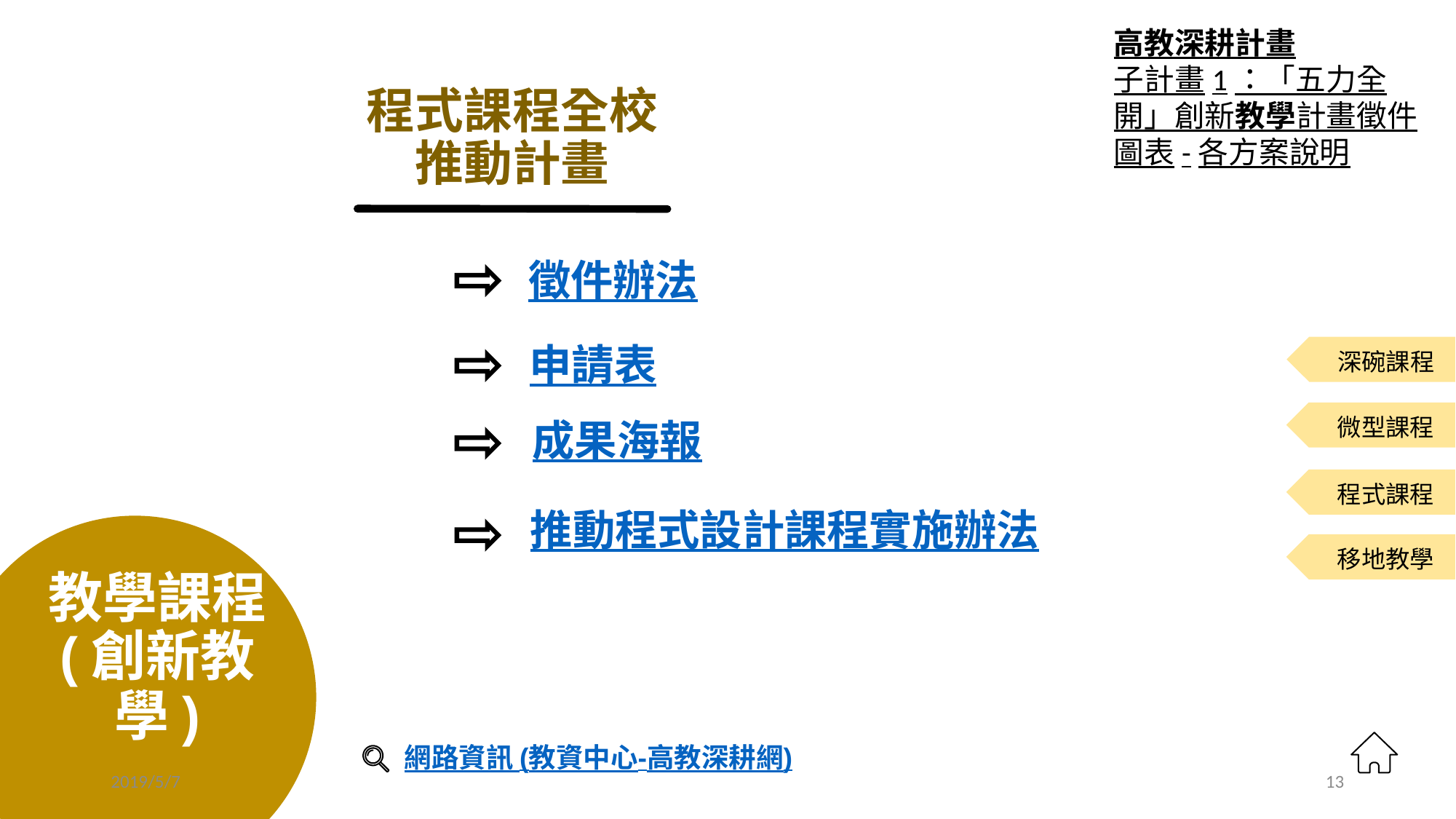

高教深耕計畫
子計畫1：「五力全開」創新教學計畫徵件圖表-各方案說明
# 程式課程全校推動計畫
徵件辦法

申請表

深碗課程

微型課程
成果海報

程式課程
推動程式設計課程實施辦法

移地教學
教學課程
(創新教學)

網路資訊 (教資中心-高教深耕網)

2019/5/7
13